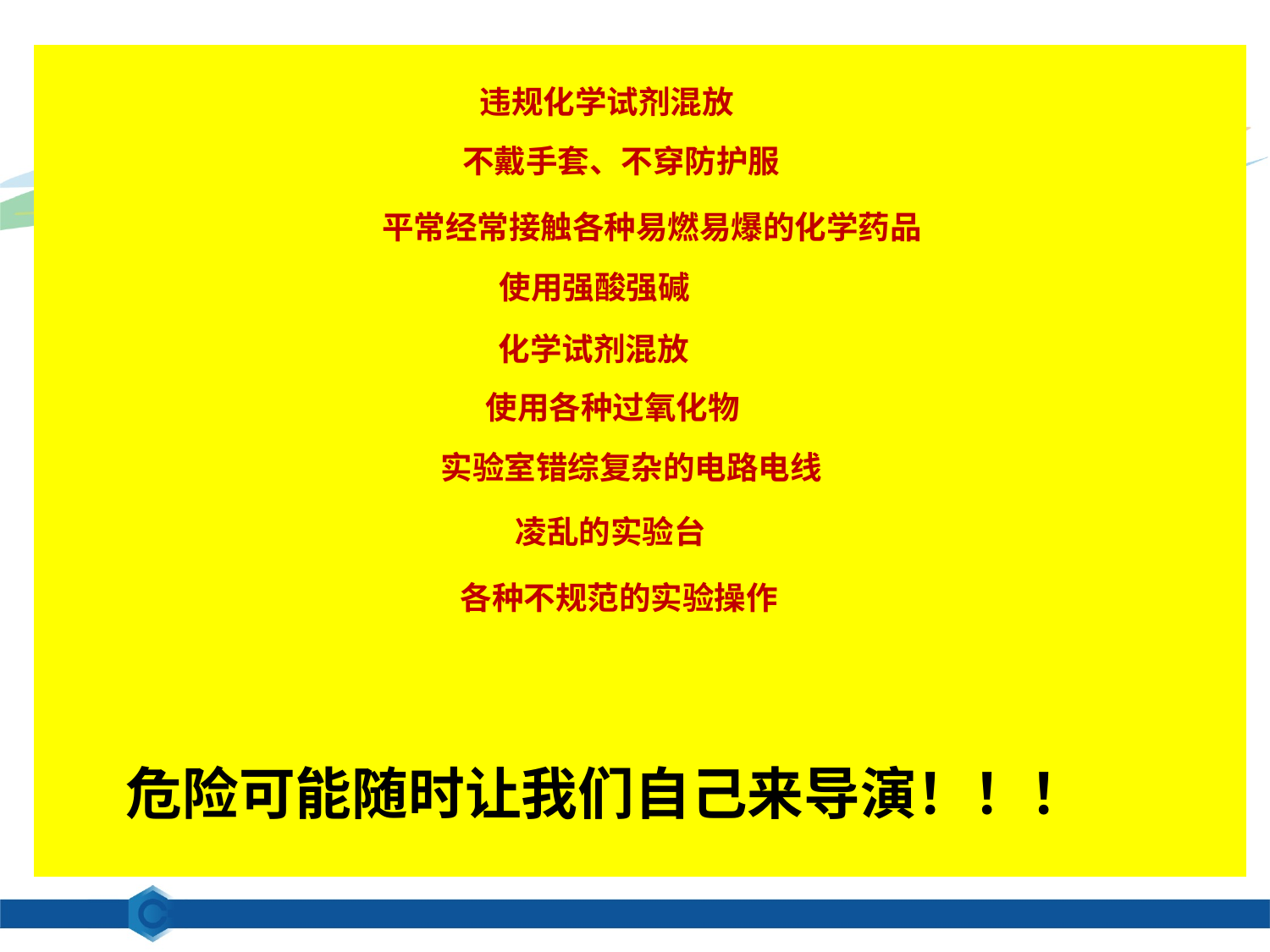

违规化学试剂混放
不戴手套、不穿防护服
平常经常接触各种易燃易爆的化学药品
使用强酸强碱
化学试剂混放
使用各种过氧化物
实验室错综复杂的电路电线
凌乱的实验台
各种不规范的实验操作
危险可能随时让我们自己来导演！！！